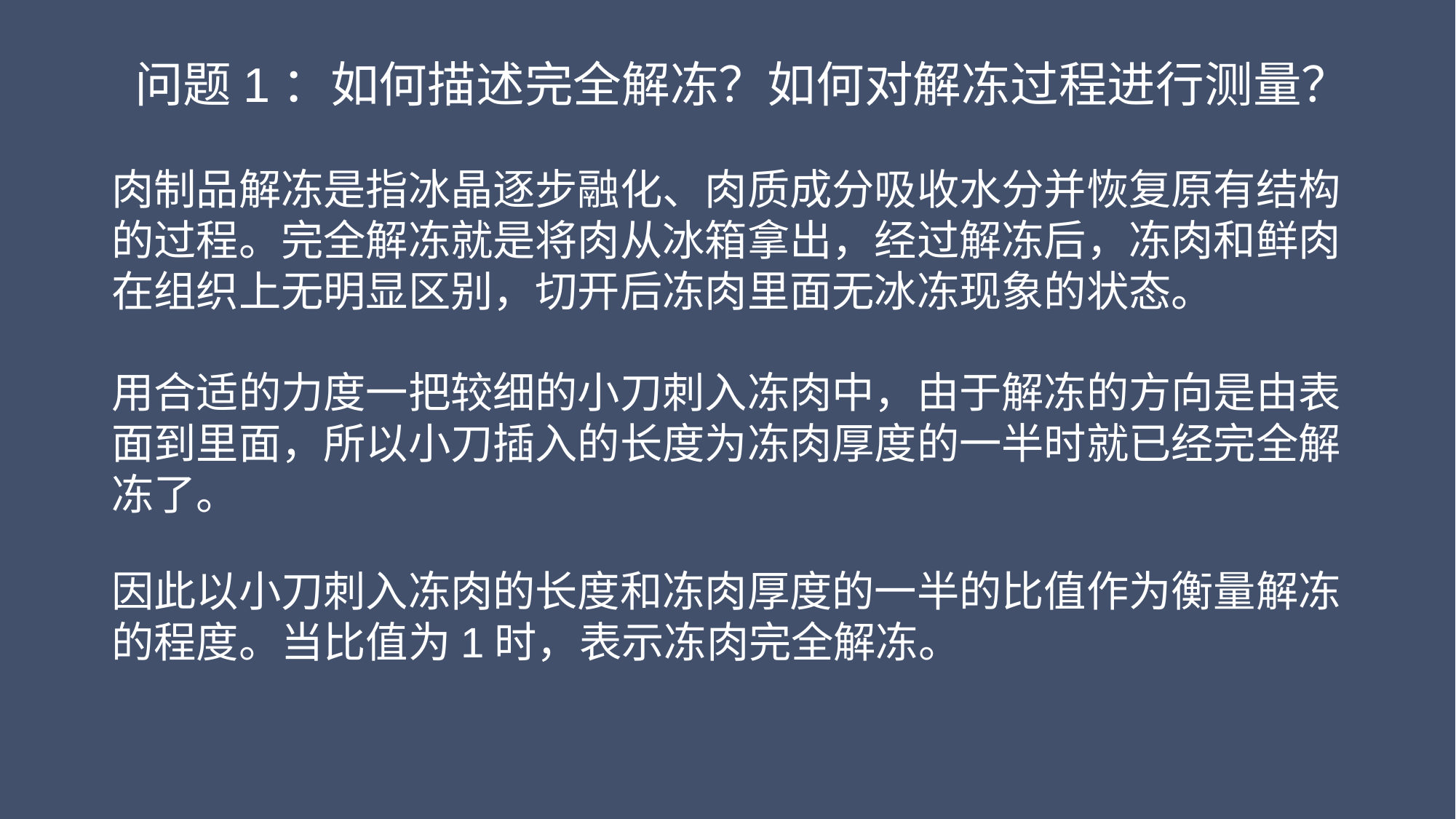

问题1：如何描述完全解冻？如何对解冻过程进行测量？
肉制品解冻是指冰晶逐步融化、肉质成分吸收水分并恢复原有结构的过程。完全解冻就是将肉从冰箱拿出，经过解冻后，冻肉和鲜肉在组织上无明显区别，切开后冻肉里面无冰冻现象的状态。
用合适的力度一把较细的小刀刺入冻肉中，由于解冻的方向是由表面到里面，所以小刀插入的长度为冻肉厚度的一半时就已经完全解冻了。
因此以小刀刺入冻肉的长度和冻肉厚度的一半的比值作为衡量解冻的程度。当比值为1时，表示冻肉完全解冻。